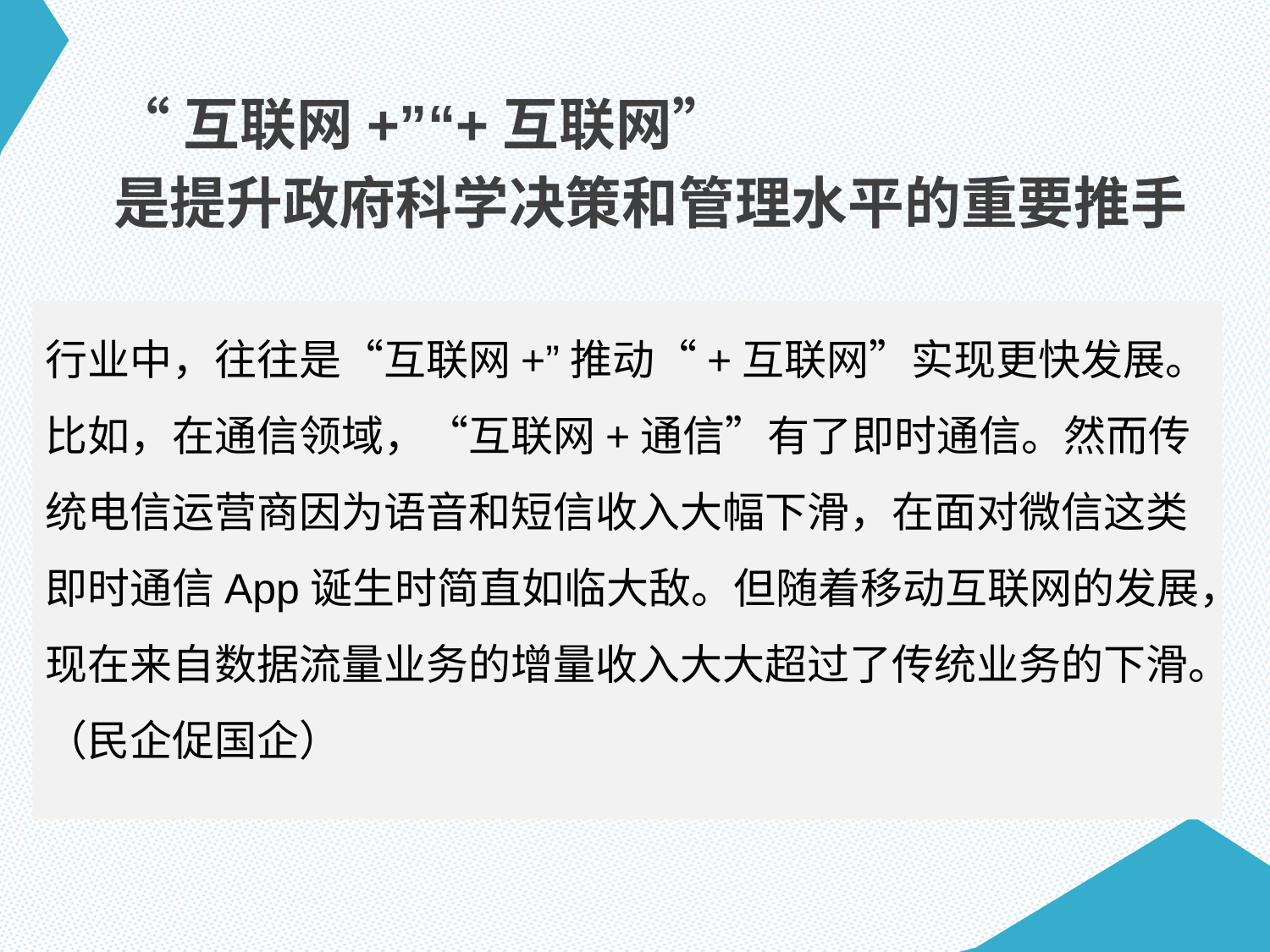

“互联网+”“+互联网”
是提升政府科学决策和管理水平的重要推手
行业中，往往是“互联网+”推动“+互联网”实现更快发展。比如，在通信领域，“互联网+通信”有了即时通信。然而传统电信运营商因为语音和短信收入大幅下滑，在面对微信这类即时通信App诞生时简直如临大敌。但随着移动互联网的发展，现在来自数据流量业务的增量收入大大超过了传统业务的下滑。（民企促国企）